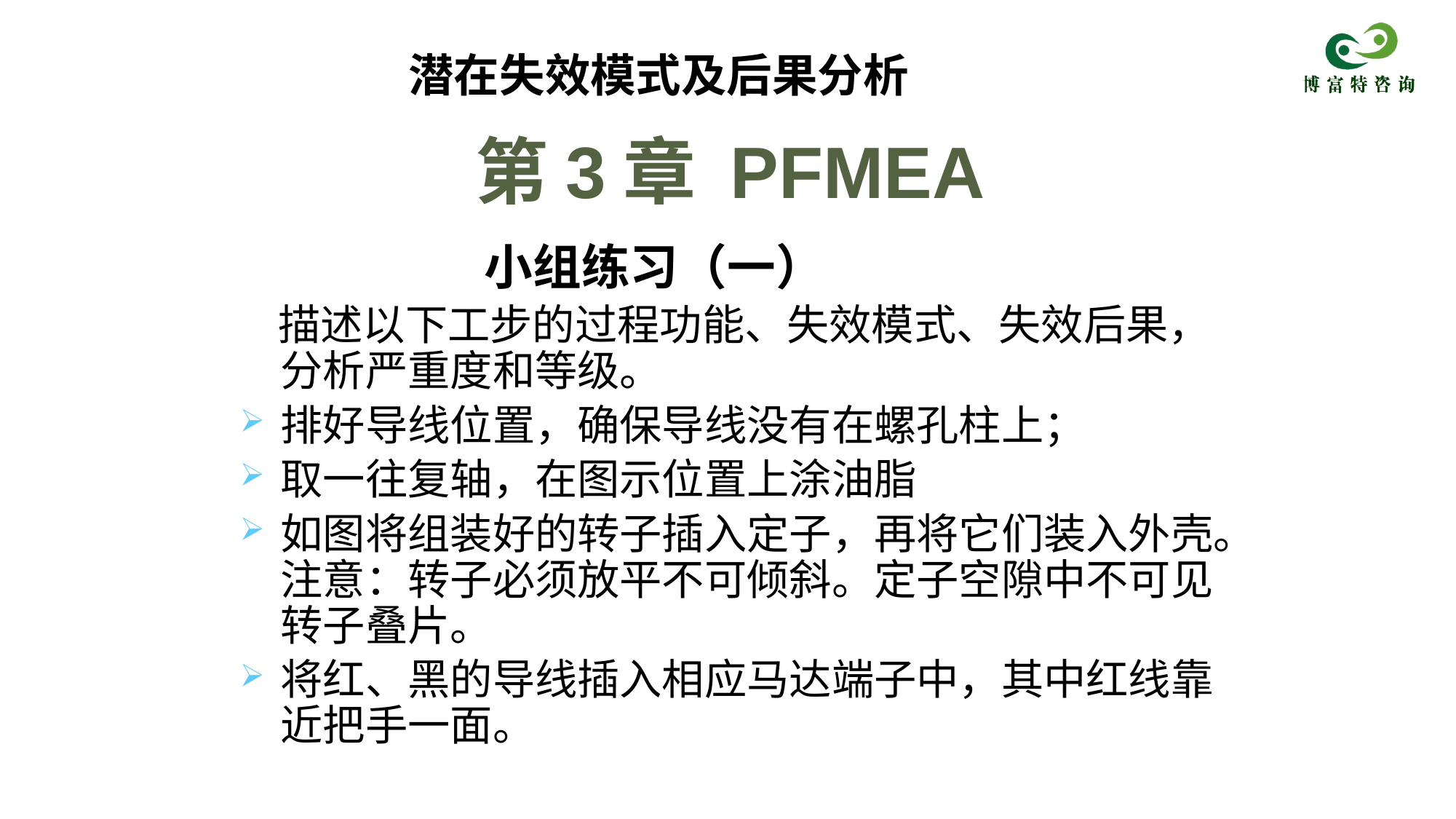

潜在失效模式及后果分析
# 第3章 PFMEA
                     小组练习（一）
   描述以下工步的过程功能、失效模式、失效后果，分析严重度和等级。
排好导线位置，确保导线没有在螺孔柱上；
取一往复轴，在图示位置上涂油脂
如图将组装好的转子插入定子，再将它们装入外壳。注意：转子必须放平不可倾斜。定子空隙中不可见转子叠片。
将红、黑的导线插入相应马达端子中，其中红线靠近把手一面。
49